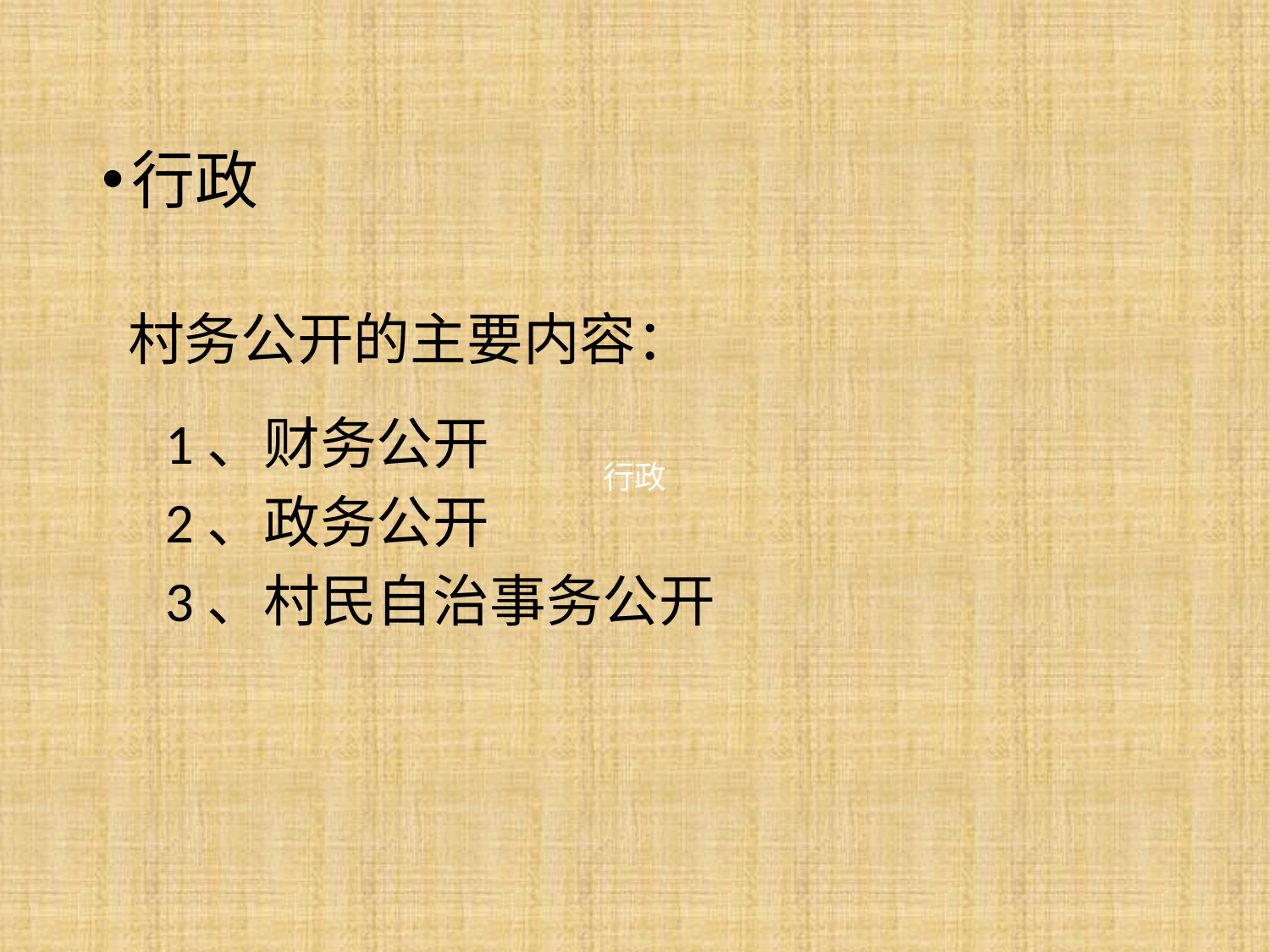

# 行政
   村务公开的主要内容：

       1、财务公开
       2、政务公开
       3、村民自治事务公开
行政